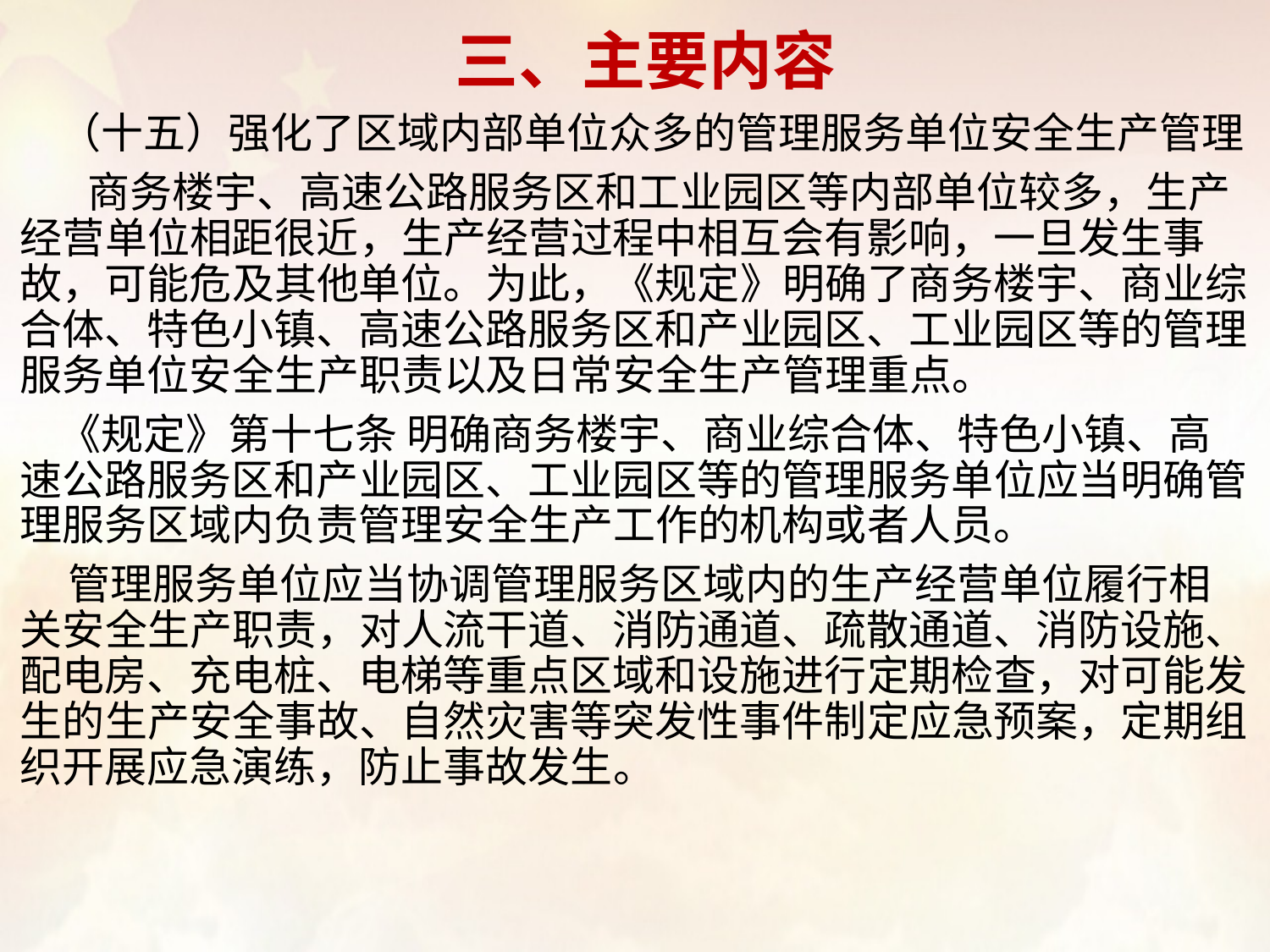

# 三、主要内容
   （十五）强化了区域内部单位众多的管理服务单位安全生产管理
      商务楼宇、高速公路服务区和工业园区等内部单位较多，生产经营单位相距很近，生产经营过程中相互会有影响，一旦发生事故，可能危及其他单位。为此，《规定》明确了商务楼宇、商业综合体、特色小镇、高速公路服务区和产业园区、工业园区等的管理服务单位安全生产职责以及日常安全生产管理重点。
   《规定》第十七条 明确商务楼宇、商业综合体、特色小镇、高速公路服务区和产业园区、工业园区等的管理服务单位应当明确管理服务区域内负责管理安全生产工作的机构或者人员。
    管理服务单位应当协调管理服务区域内的生产经营单位履行相关安全生产职责，对人流干道、消防通道、疏散通道、消防设施、配电房、充电桩、电梯等重点区域和设施进行定期检查，对可能发生的生产安全事故、自然灾害等突发性事件制定应急预案，定期组织开展应急演练，防止事故发生。